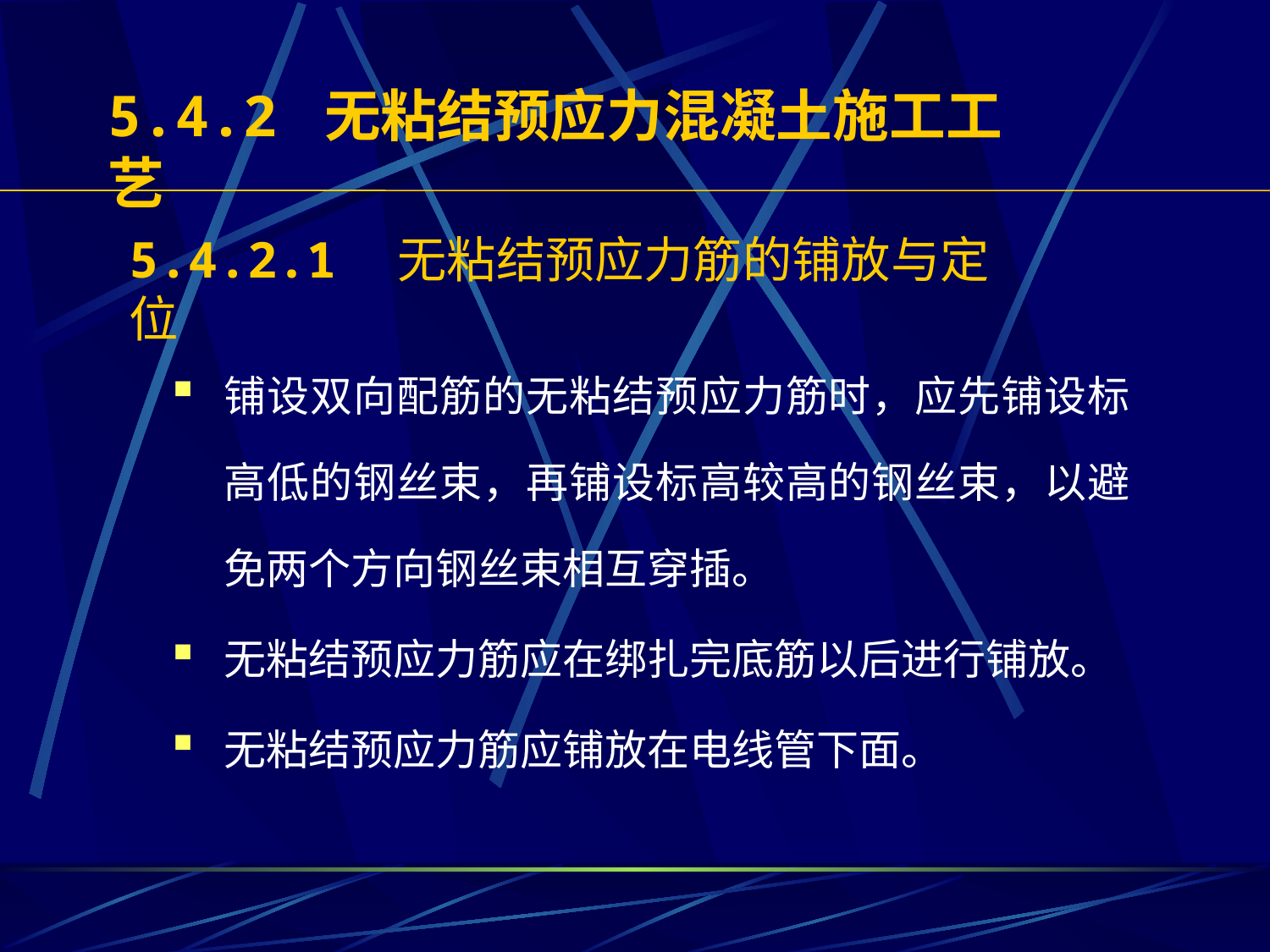

5.4.2 无粘结预应力混凝土施工工艺

5.4.2.1　无粘结预应力筋的铺放与定位
铺设双向配筋的无粘结预应力筋时，应先铺设标高低的钢丝束，再铺设标高较高的钢丝束，以避免两个方向钢丝束相互穿插。
无粘结预应力筋应在绑扎完底筋以后进行铺放。
无粘结预应力筋应铺放在电线管下面。